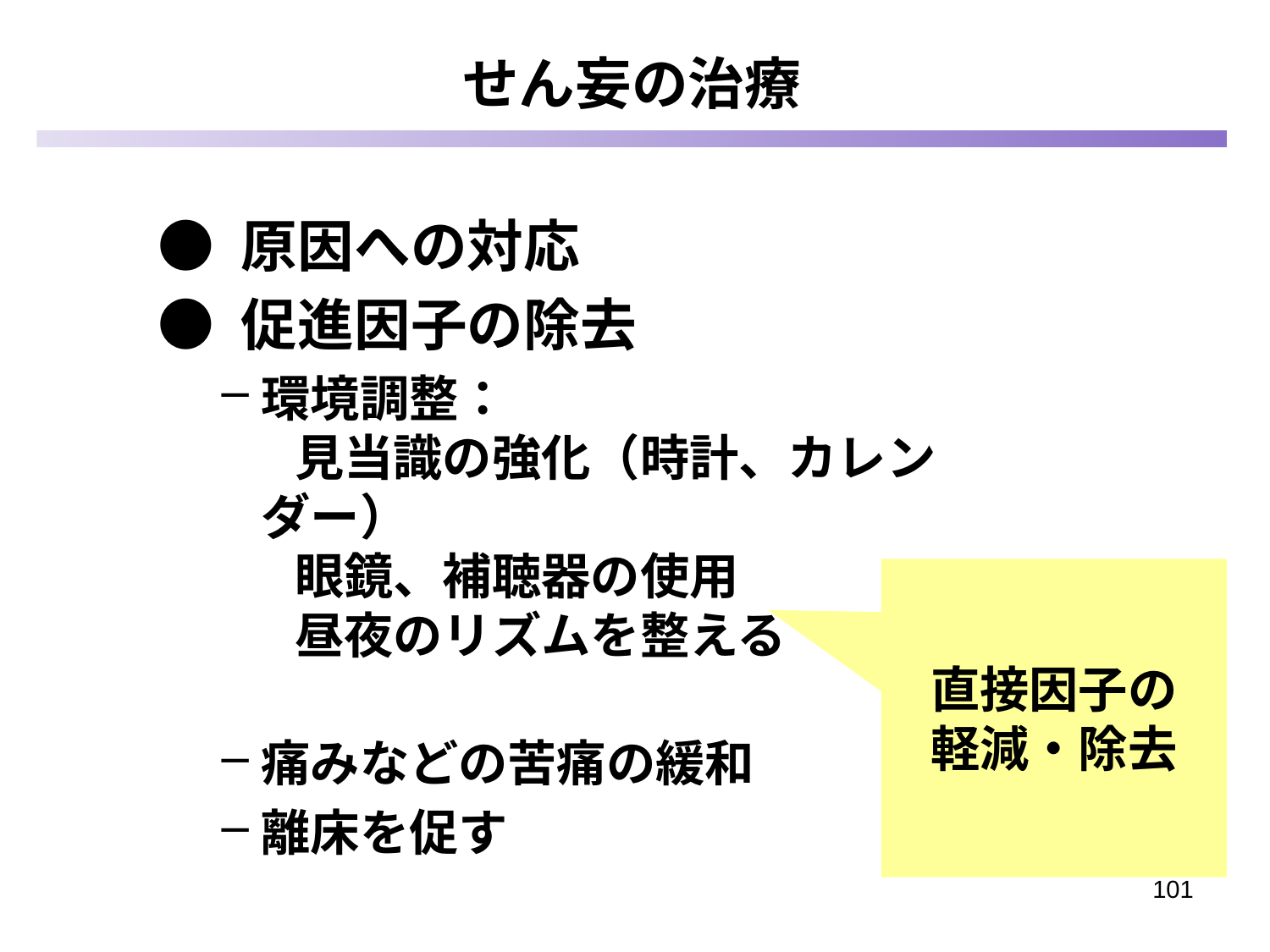

# せん妄の治療

● 原因への対応
● 促進因子の除去
環境調整：
   見当識の強化（時計、カレンダー）
   眼鏡、補聴器の使用
   昼夜のリズムを整える
痛みなどの苦痛の緩和
離床を促す
直接因子の
軽減・除去
101